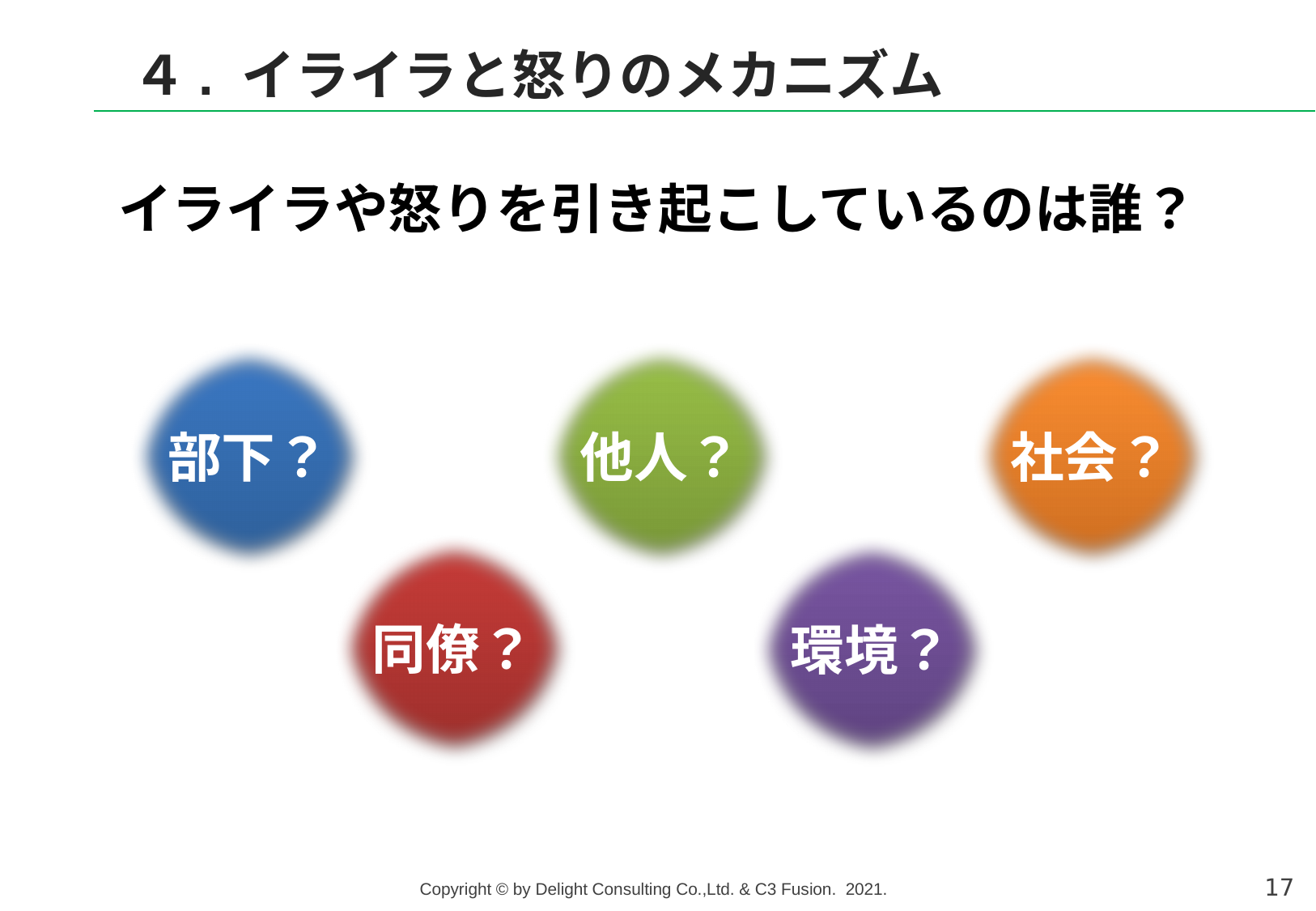

４. イライラと怒りのメカニズム
イライラや怒りを引き起こしているのは誰？
部下？
他人？
社会？
同僚？
環境？
17